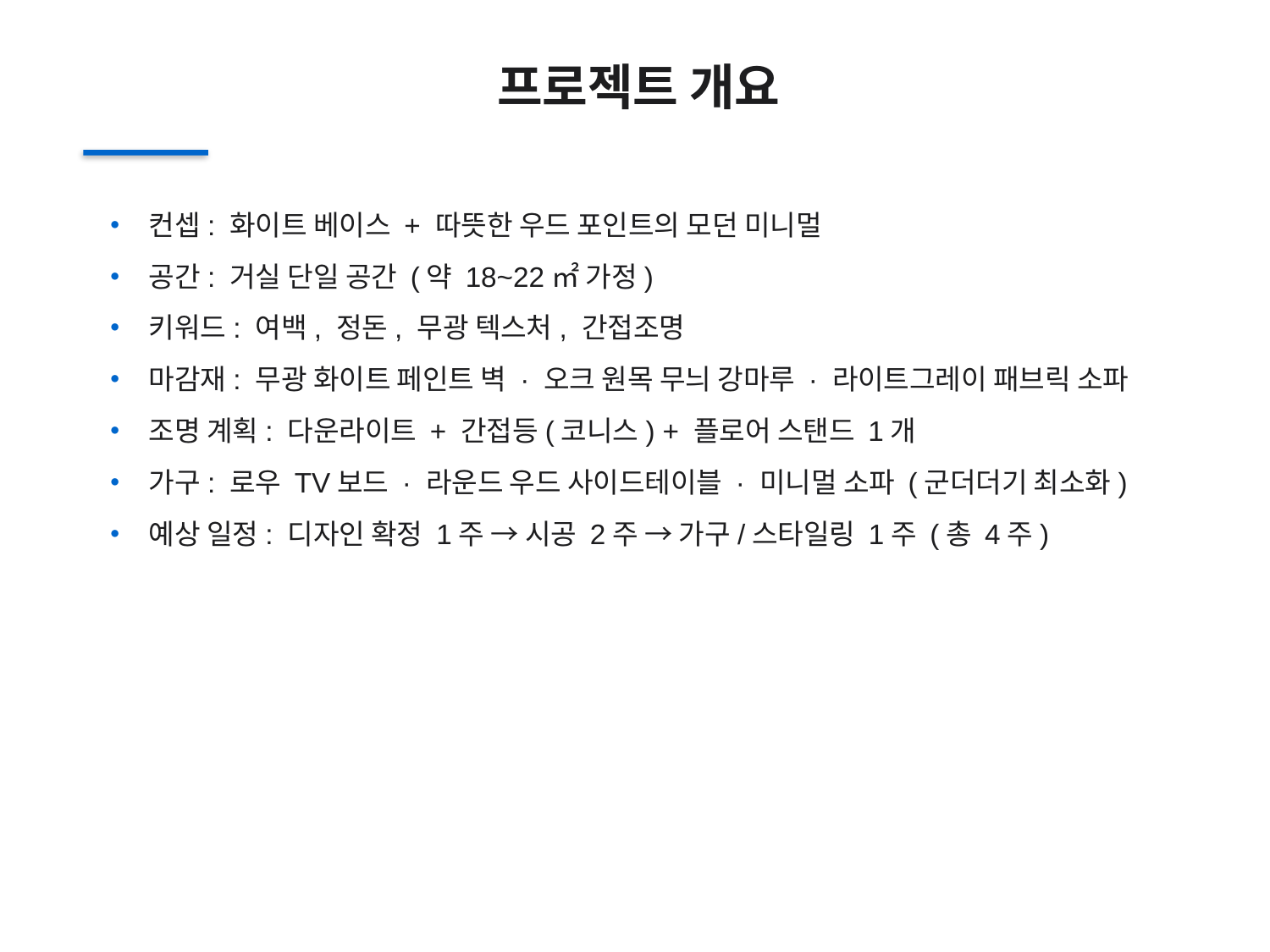

프로젝트 개요

•  컨셉: 화이트 베이스 + 따뜻한 우드 포인트의 모던 미니멀
•  공간: 거실 단일 공간 (약 18~22㎡ 가정)
•  키워드: 여백, 정돈, 무광 텍스처, 간접조명
•  마감재: 무광 화이트 페인트 벽 · 오크 원목 무늬 강마루 · 라이트그레이 패브릭 소파
•  조명 계획: 다운라이트 + 간접등(코니스) + 플로어 스탠드 1개
•  가구: 로우 TV보드 · 라운드 우드 사이드테이블 · 미니멀 소파 (군더더기 최소화)
•  예상 일정: 디자인 확정 1주 → 시공 2주 → 가구/스타일링 1주 (총 4주)